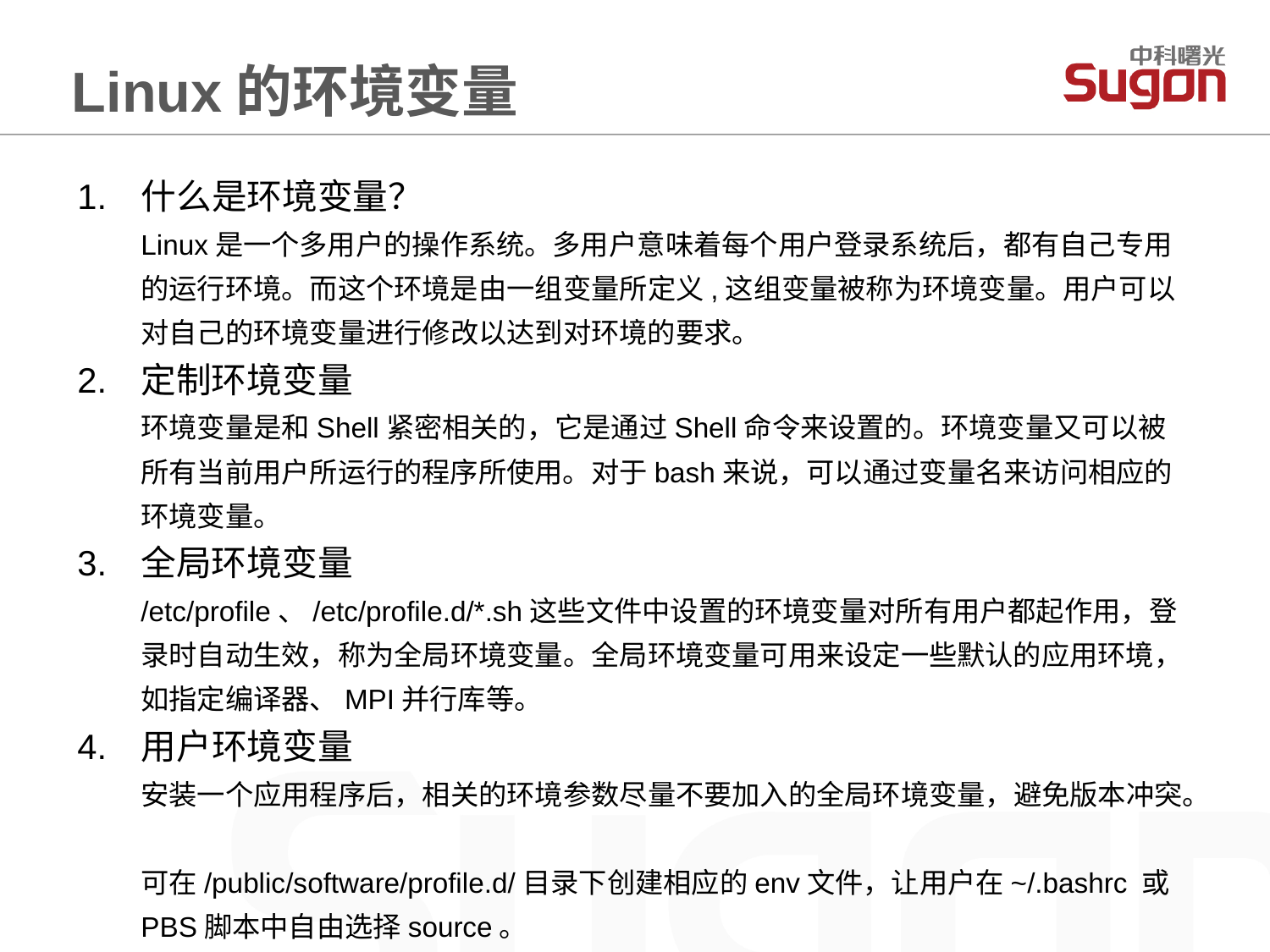

Linux的环境变量

什么是环境变量？
Linux是一个多用户的操作系统。多用户意味着每个用户登录系统后，都有自己专用的运行环境。而这个环境是由一组变量所定义,这组变量被称为环境变量。用户可以对自己的环境变量进行修改以达到对环境的要求。
定制环境变量
环境变量是和Shell紧密相关的，它是通过Shell命令来设置的。环境变量又可以被所有当前用户所运行的程序所使用。对于bash来说，可以通过变量名来访问相应的环境变量。
全局环境变量
/etc/profile、/etc/profile.d/*.sh这些文件中设置的环境变量对所有用户都起作用，登录时自动生效，称为全局环境变量。全局环境变量可用来设定一些默认的应用环境，如指定编译器、MPI并行库等。
用户环境变量
安装一个应用程序后，相关的环境参数尽量不要加入的全局环境变量，避免版本冲突。
可在/public/software/profile.d/目录下创建相应的env文件，让用户在~/.bashrc 或PBS脚本中自由选择source。